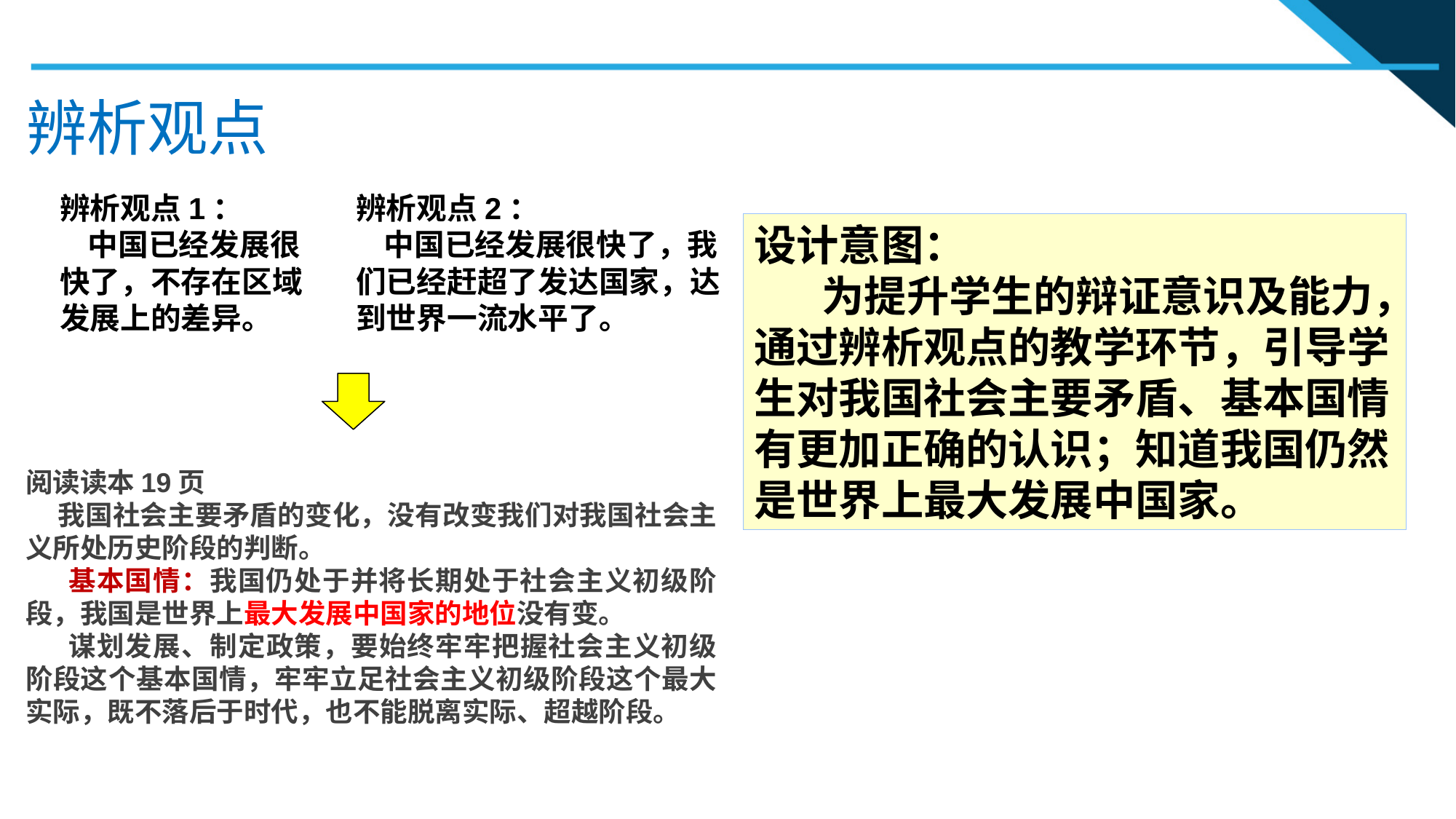

辨析观点
辨析观点1：
   中国已经发展很快了，不存在区域发展上的差异。
辨析观点2：
   中国已经发展很快了，我们已经赶超了发达国家，达到世界一流水平了。
设计意图：
      为提升学生的辩证意识及能力，通过辨析观点的教学环节，引导学生对我国社会主要矛盾、基本国情有更加正确的认识；知道我国仍然是世界上最大发展中国家。

阅读读本19页
    我国社会主要矛盾的变化，没有改变我们对我国社会主义所处历史阶段的判断。
     基本国情：我国仍处于并将长期处于社会主义初级阶段，我国是世界上最大发展中国家的地位没有变。
     谋划发展、制定政策，要始终牢牢把握社会主义初级阶段这个基本国情，牢牢立足社会主义初级阶段这个最大实际，既不落后于时代，也不能脱离实际、超越阶段。